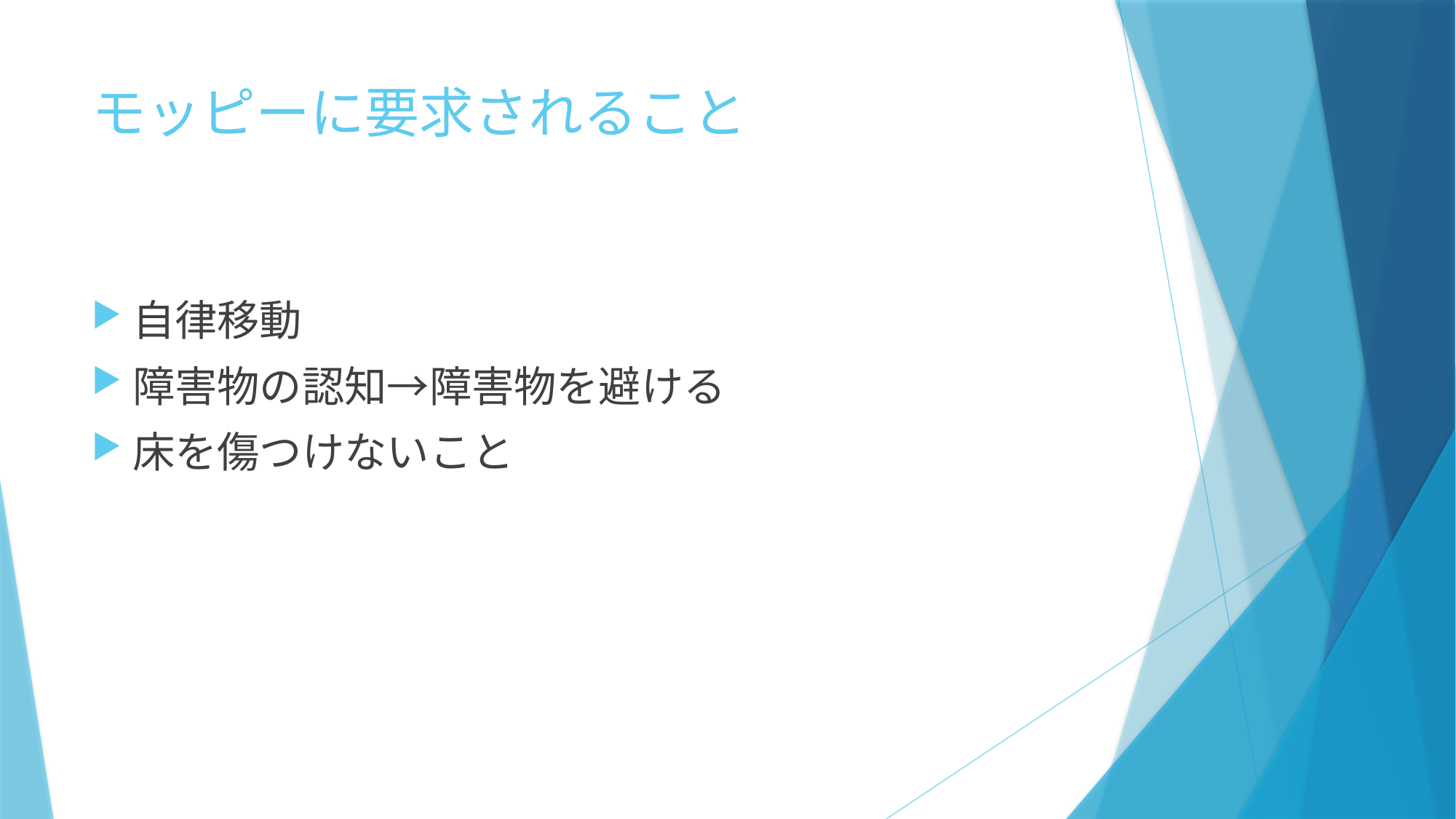

# モッピーに要求されること
自律移動
障害物の認知→障害物を避ける
床を傷つけないこと